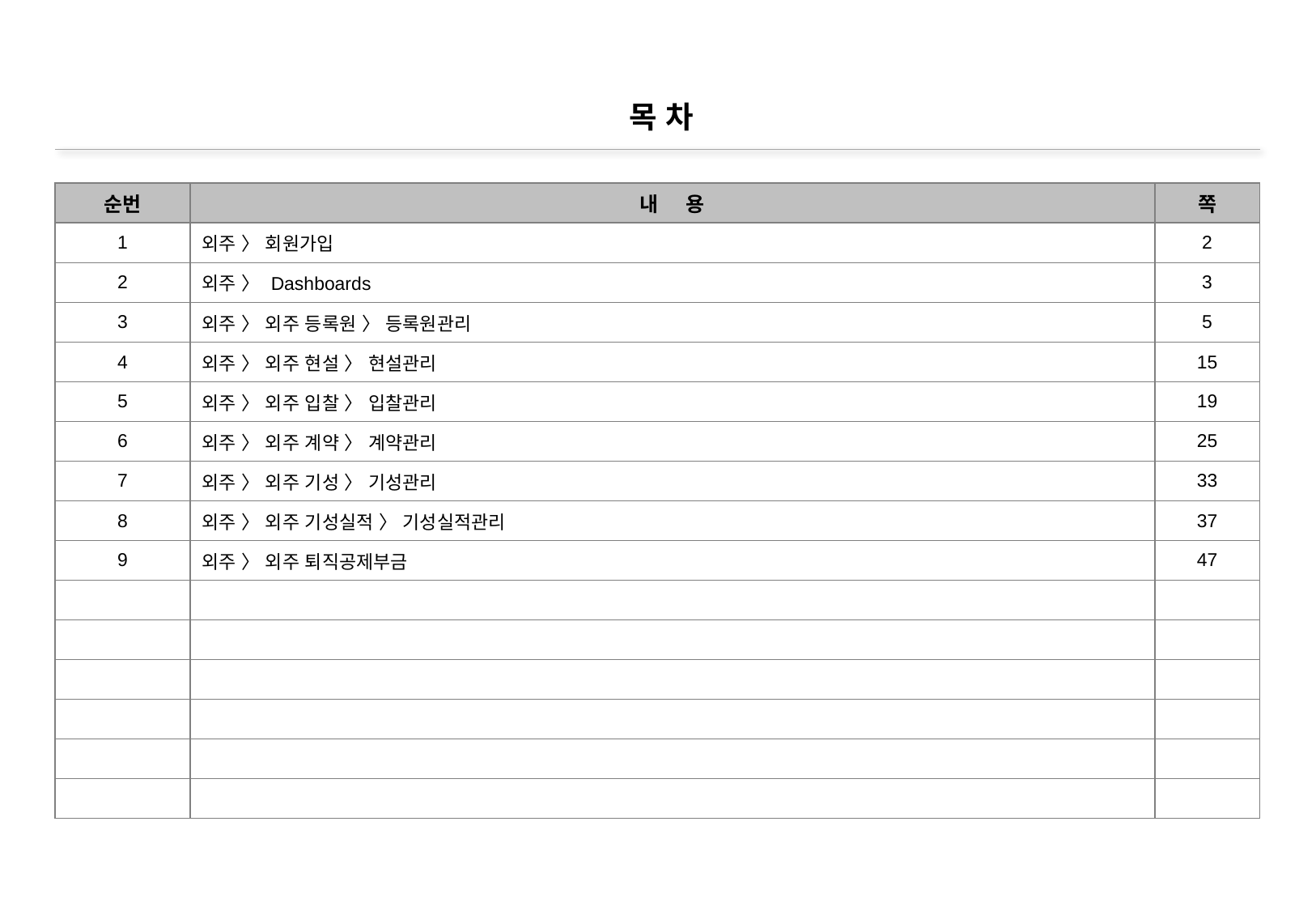

| 순번 | 내 용 | 쪽 |
| --- | --- | --- |
| 1 | 외주 〉 회원가입 | 2 |
| 2 | 외주 〉 Dashboards | 3 |
| 3 | 외주 〉 외주 등록원 〉 등록원관리 | 5 |
| 4 | 외주 〉 외주 현설 〉 현설관리 | 15 |
| 5 | 외주 〉 외주 입찰 〉 입찰관리 | 19 |
| 6 | 외주 〉 외주 계약 〉 계약관리 | 25 |
| 7 | 외주 〉 외주 기성 〉 기성관리 | 33 |
| 8 | 외주 〉 외주 기성실적 〉 기성실적관리 | 37 |
| 9 | 외주 〉 외주 퇴직공제부금 | 47 |
|  |  |  |
|  |  |  |
|  |  |  |
|  |  |  |
|  |  |  |
|  |  |  |